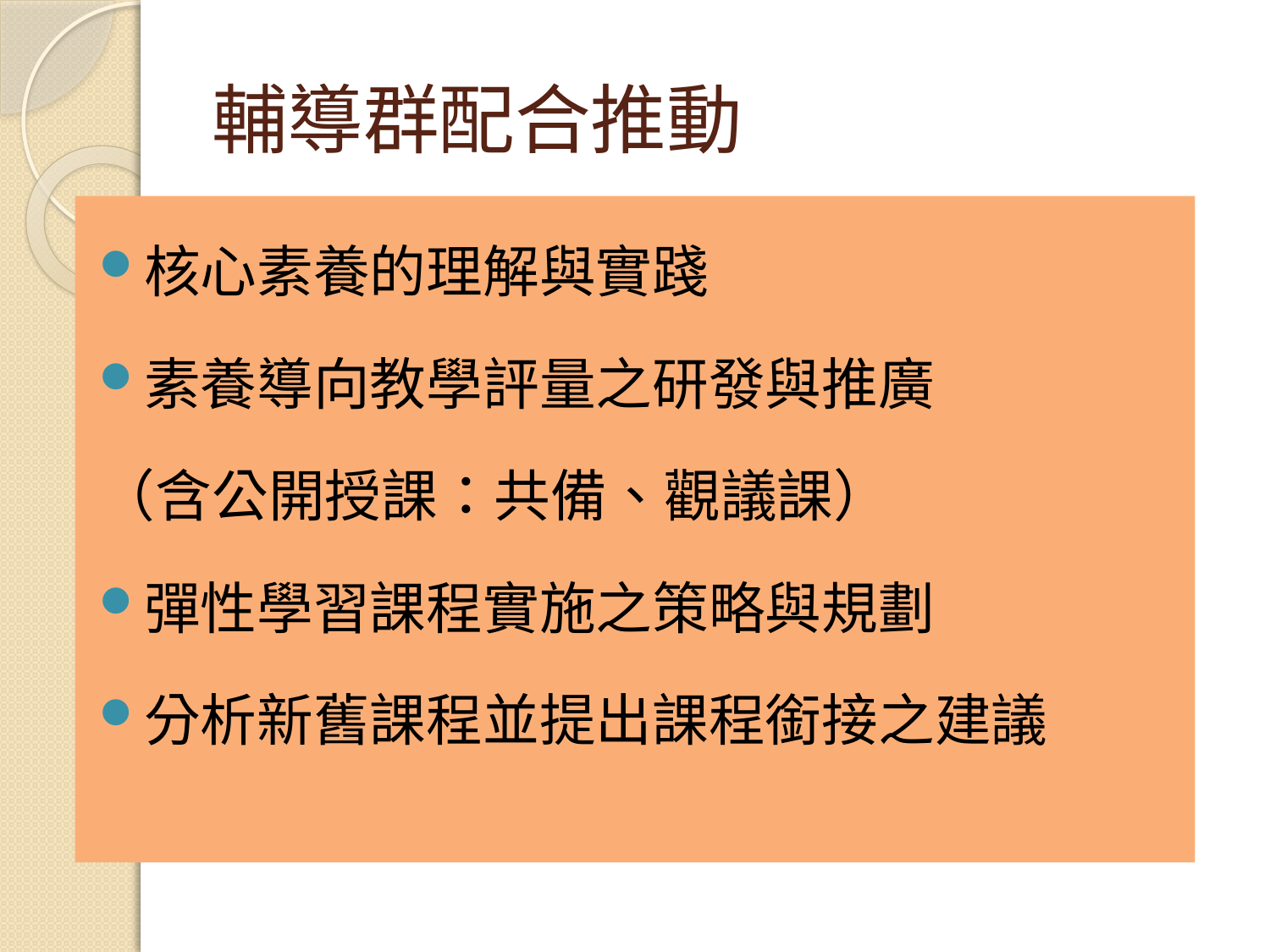

# 輔導群配合推動
核心素養的理解與實踐
素養導向教學評量之研發與推廣
（含公開授課：共備、觀議課）
彈性學習課程實施之策略與規劃
分析新舊課程並提出課程銜接之建議